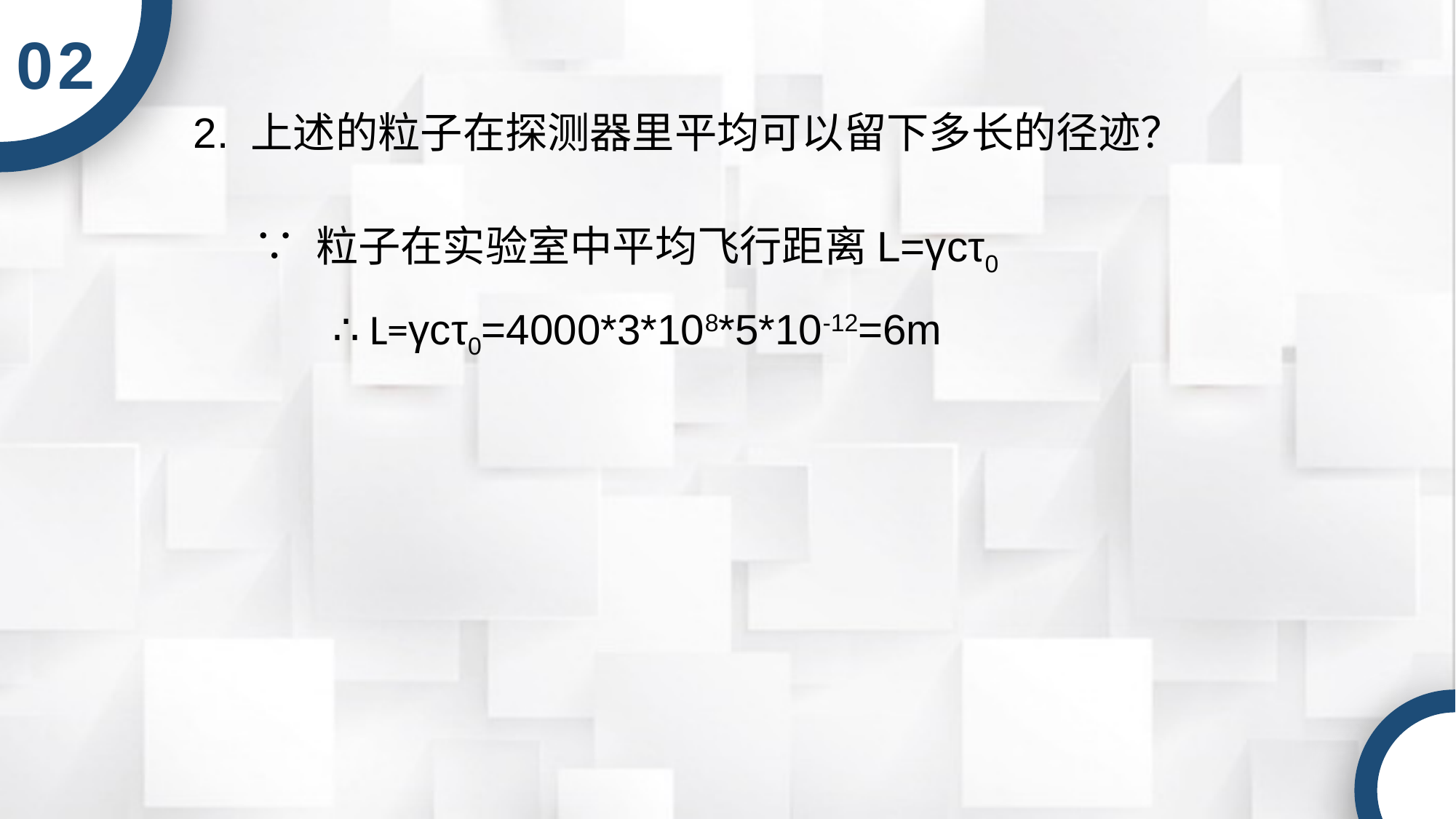

02
2. 上述的粒子在探测器里平均可以留下多长的径迹？
∵ 粒子在实验室中平均飞行距离L=γcτ0
∴ L=γcτ0=4000*3*108*5*10-12=6m